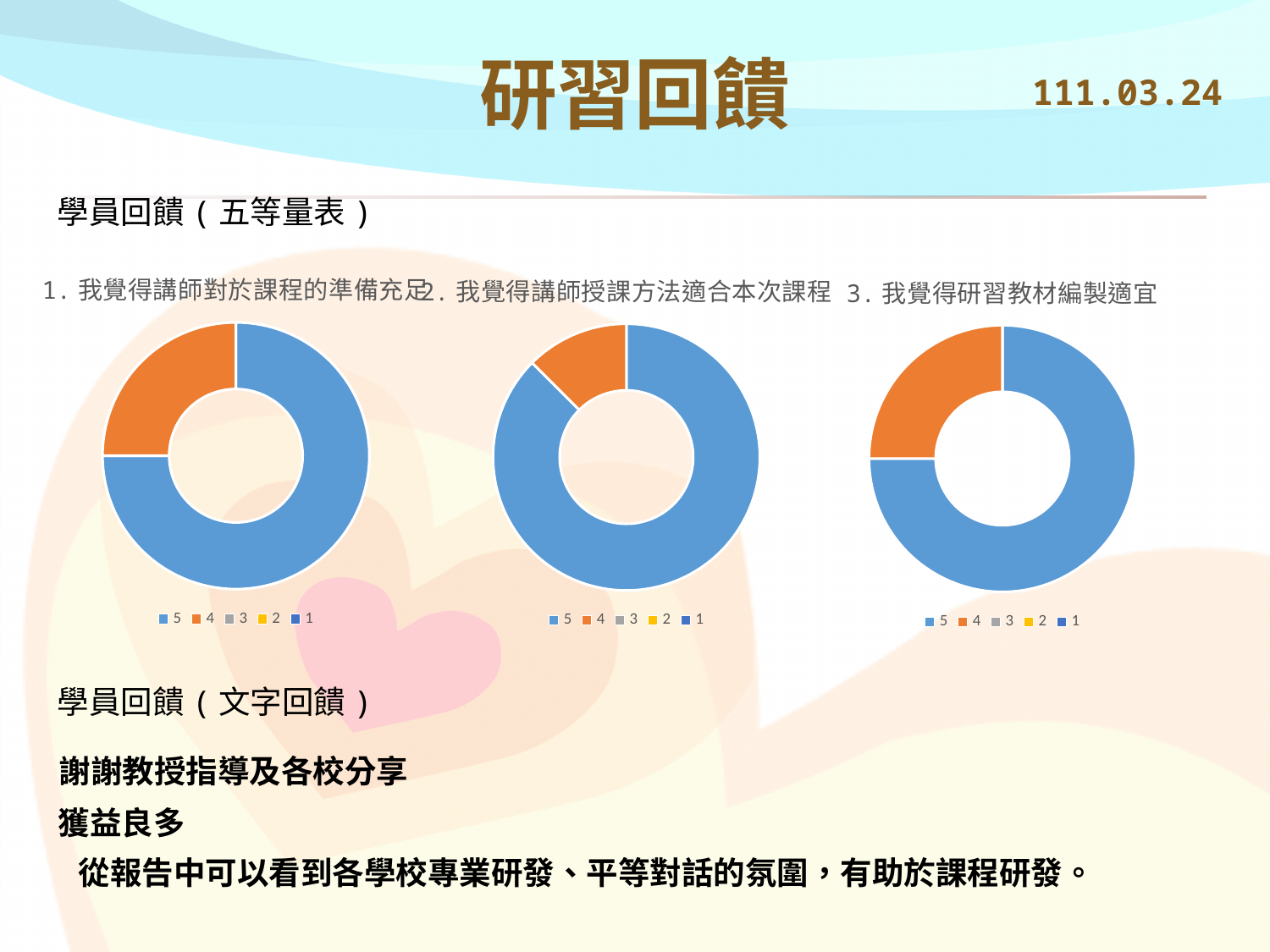

# 研習回饋
111.03.24
學員回饋(五等量表)

### Chart

| Category |
|---|

### Chart: 1.我覺得講師對於課程的準備充足

| Category | 1.我覺得講師對於課程的準備充足 |
|---|---|
| 5 | 6.0 |
| 4 | 2.0 |
| 3 | 0.0 |
| 2 | 0.0 |
| 1 | 0.0 |

### Chart: 2.我覺得講師授課方法適合本次課程

| Category | 1.我覺得講師對於課程的準備充足 |
|---|---|
| 5 | 7.0 |
| 4 | 1.0 |
| 3 | 0.0 |
| 2 | 0.0 |
| 1 | 0.0 |

### Chart: 3.我覺得研習教材編製適宜

| Category | 1.我覺得講師對於課程的準備充足 |
|---|---|
| 5 | 6.0 |
| 4 | 2.0 |
| 3 | 0.0 |
| 2 | 0.0 |
| 1 | 0.0 |
學員回饋(文字回饋)
謝謝教授指導及各校分享
獲益良多
從報告中可以看到各學校專業研發、平等對話的氛圍，有助於課程研發。